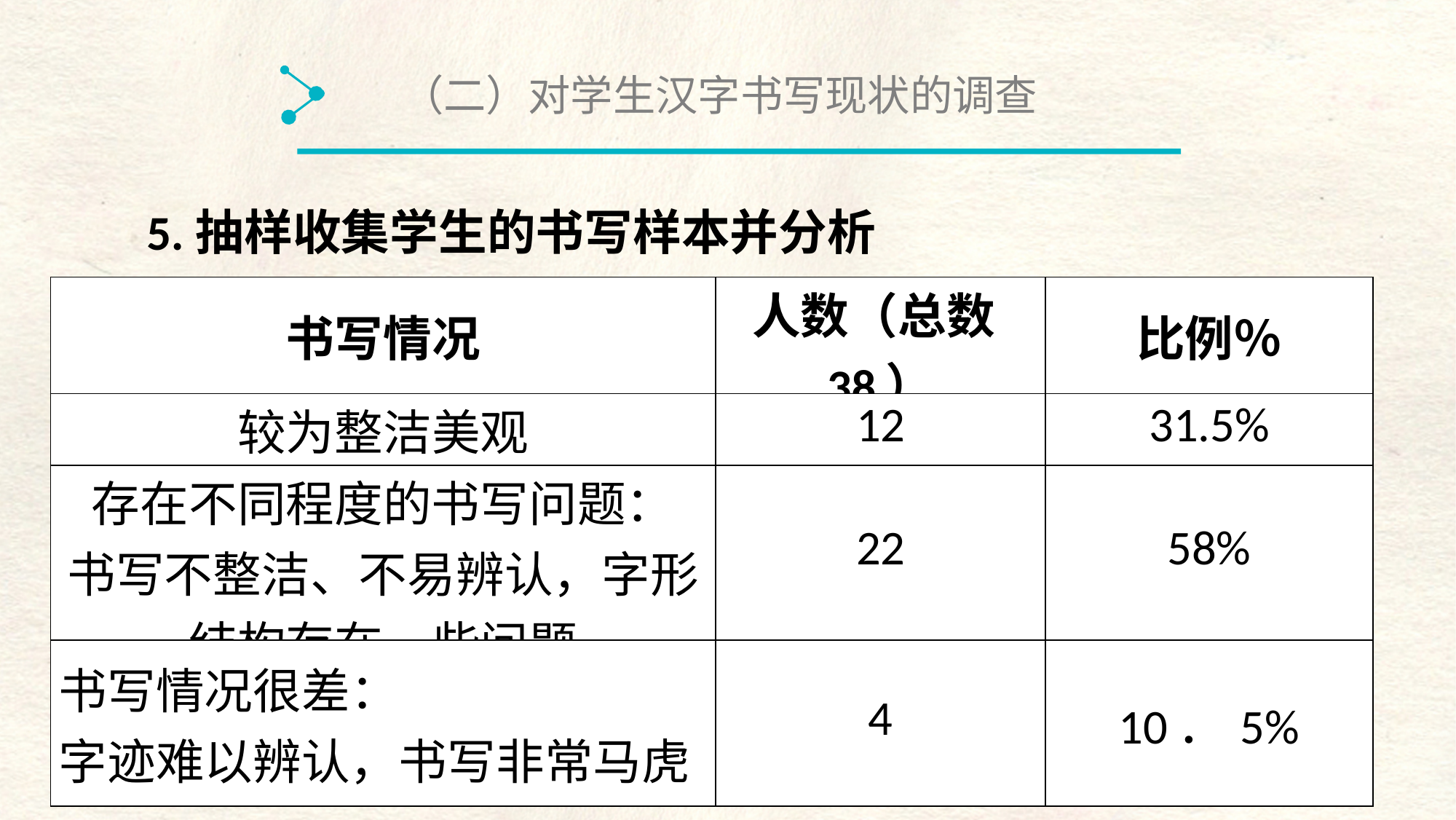

（二）对学生汉字书写现状的调查

 5.抽样收集学生的书写样本并分析
| 书写情况 | 人数（总数38） | 比例％ |
| --- | --- | --- |
| 较为整洁美观 | 12 | 31.5% |
| 存在不同程度的书写问题： 书写不整洁、不易辨认，字形结构存在一些问题 | 22 | 58% |
| 书写情况很差： 字迹难以辨认，书写非常马虎 | 4 | 10．5% |